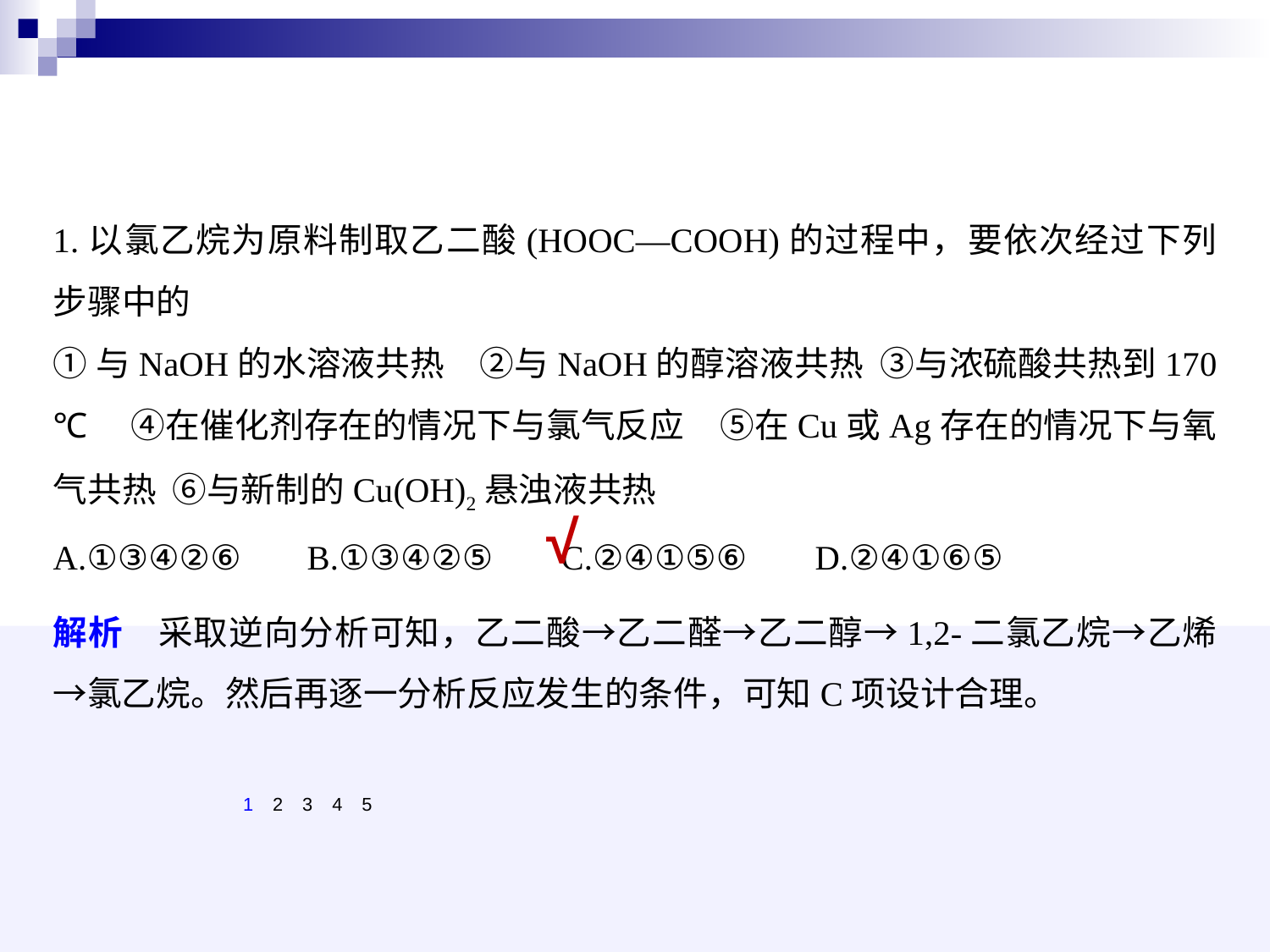

1.以氯乙烷为原料制取乙二酸(HOOC—COOH)的过程中，要依次经过下列步骤中的
①与NaOH的水溶液共热　②与NaOH的醇溶液共热  ③与浓硫酸共热到170 ℃　④在催化剂存在的情况下与氯气反应　⑤在Cu或Ag存在的情况下与氧气共热  ⑥与新制的Cu(OH)2悬浊液共热
A.①③④②⑥  	B.①③④②⑤	C.②④①⑤⑥  	D.②④①⑥⑤
√
解析　采取逆向分析可知，乙二酸→乙二醛→乙二醇→1,2-二氯乙烷→乙烯→氯乙烷。然后再逐一分析反应发生的条件，可知C项设计合理。
1
2
3
4
5